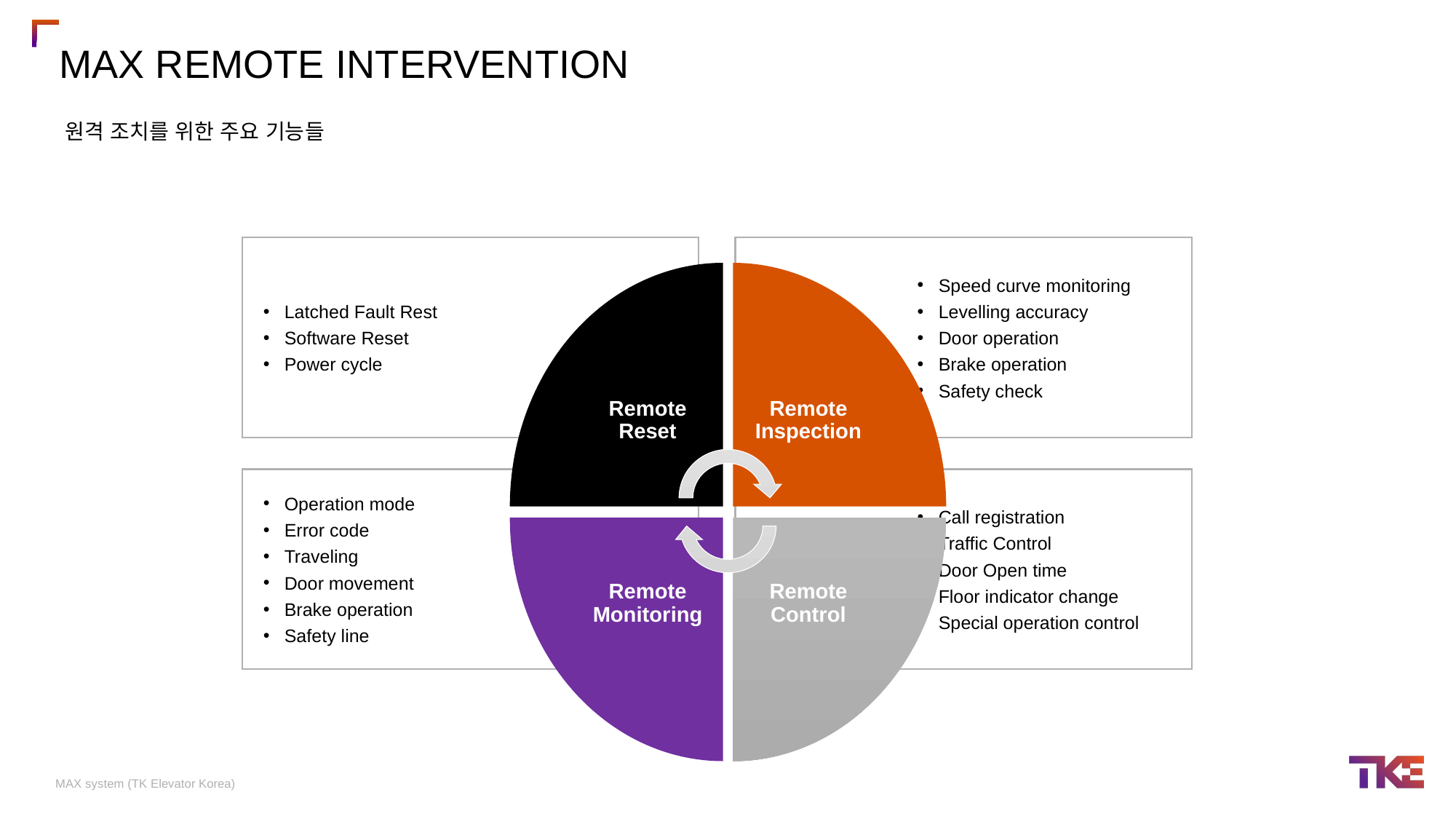

# MAX remote intervention
원격 조치를 위한 주요 기능들
Remote Reset
Remote Inspection
Remote
Control
Remote
Monitoring
Latched Fault Rest
Software Reset
Power cycle
Speed curve monitoring
Levelling accuracy
Door operation
Brake operation
Safety check
Operation mode
Error code
Traveling
Door movement
Brake operation
Safety line
Call registration
Traffic Control
Door Open time
Floor indicator change
Special operation control
MAX system (TK Elevator Korea)